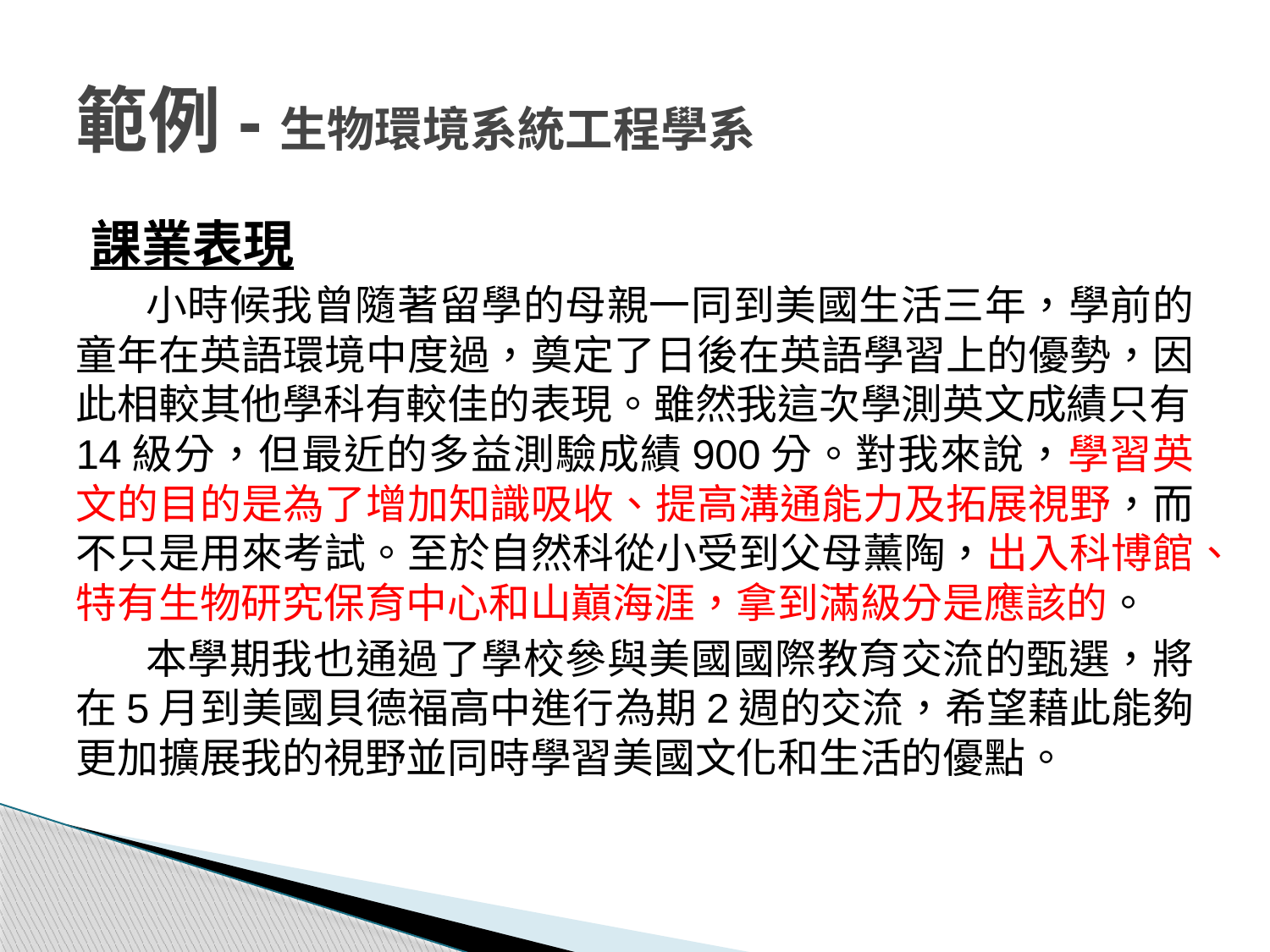

# 範例-生物環境系統工程學系
課業表現
      小時候我曾隨著留學的母親一同到美國生活三年，學前的童年在英語環境中度過，奠定了日後在英語學習上的優勢，因此相較其他學科有較佳的表現。雖然我這次學測英文成績只有14級分，但最近的多益測驗成績900分。對我來說，學習英文的目的是為了增加知識吸收、提高溝通能力及拓展視野，而不只是用來考試。至於自然科從小受到父母薰陶，出入科博館、特有生物研究保育中心和山巔海涯，拿到滿級分是應該的。
      本學期我也通過了學校參與美國國際教育交流的甄選，將在5月到美國貝德福高中進行為期2週的交流，希望藉此能夠更加擴展我的視野並同時學習美國文化和生活的優點。